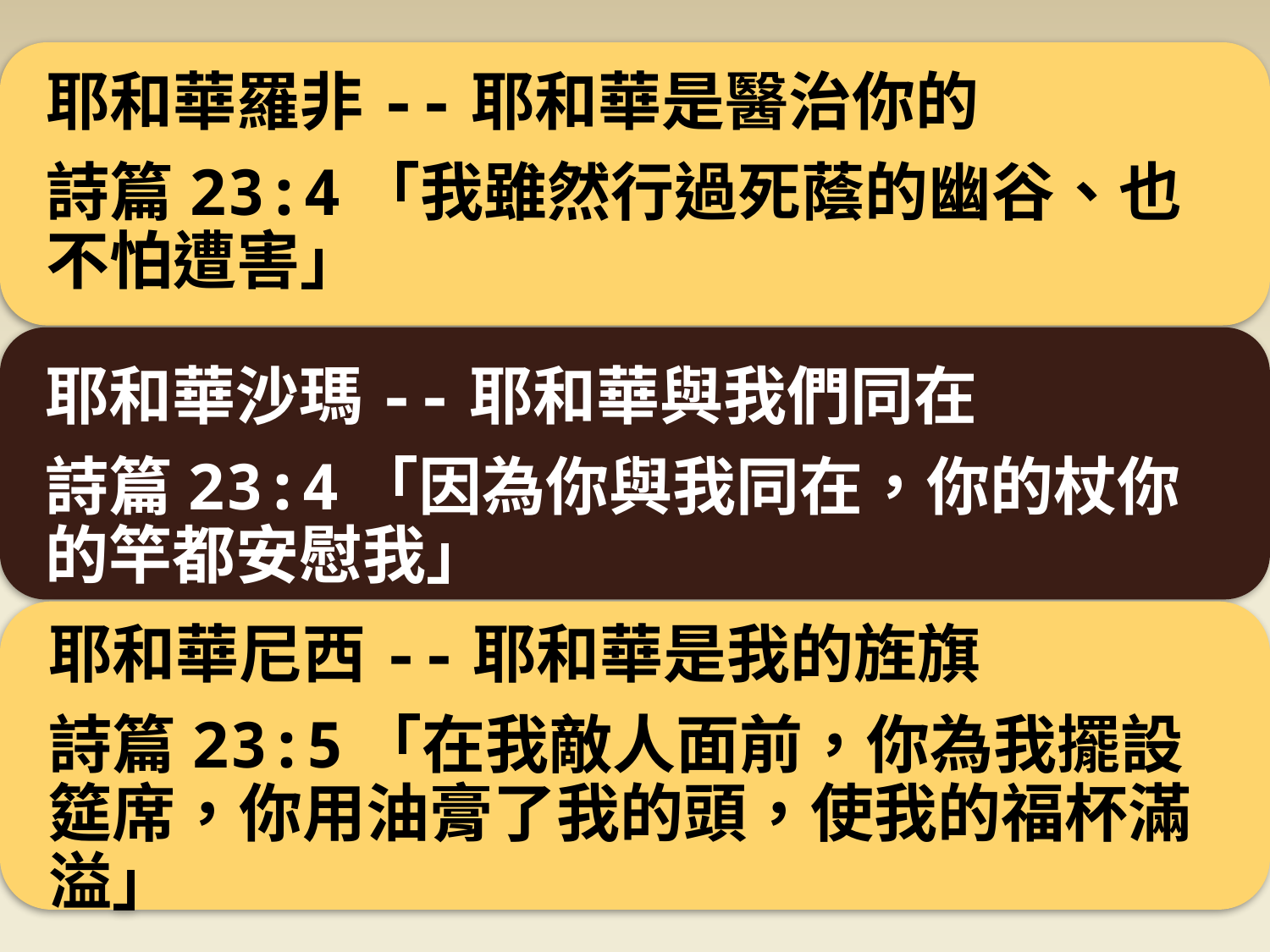

耶和華羅非--耶和華是醫治你的
詩篇23:4「我雖然行過死蔭的幽谷、也不怕遭害」

耶和華沙瑪--耶和華與我們同在
詩篇23:4「因為你與我同在，你的杖你的竿都安慰我」

耶和華尼西--耶和華是我的旌旗
詩篇23:5「在我敵人面前，你為我擺設筵席，你用油膏了我的頭，使我的福杯滿溢」